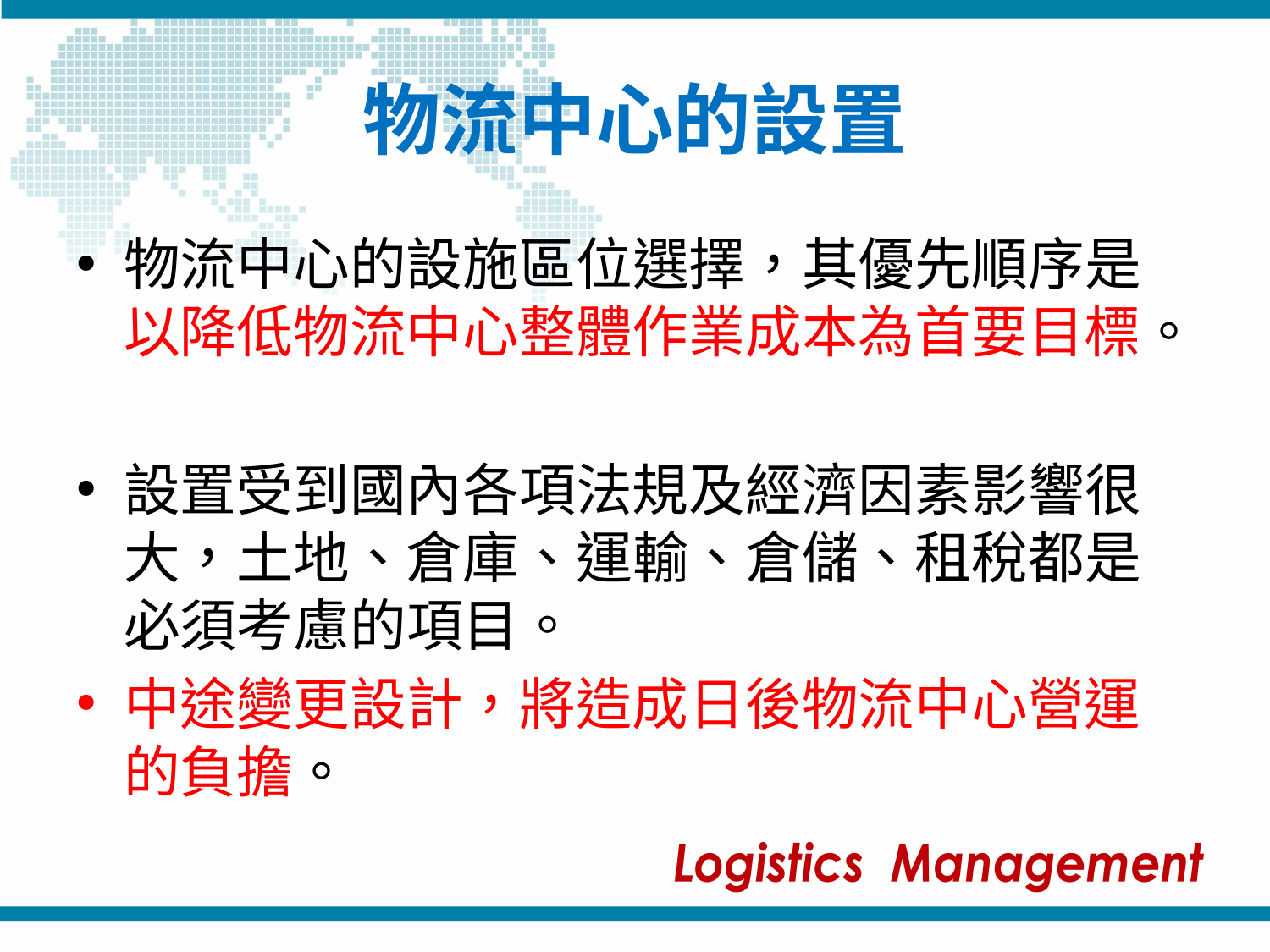

# 物流中心的設置
物流中心的設施區位選擇，其優先順序是以降低物流中心整體作業成本為首要目標。

設置受到國內各項法規及經濟因素影響很大，土地、倉庫、運輸、倉儲、租稅都是必須考慮的項目。
中途變更設計，將造成日後物流中心營運的負擔。